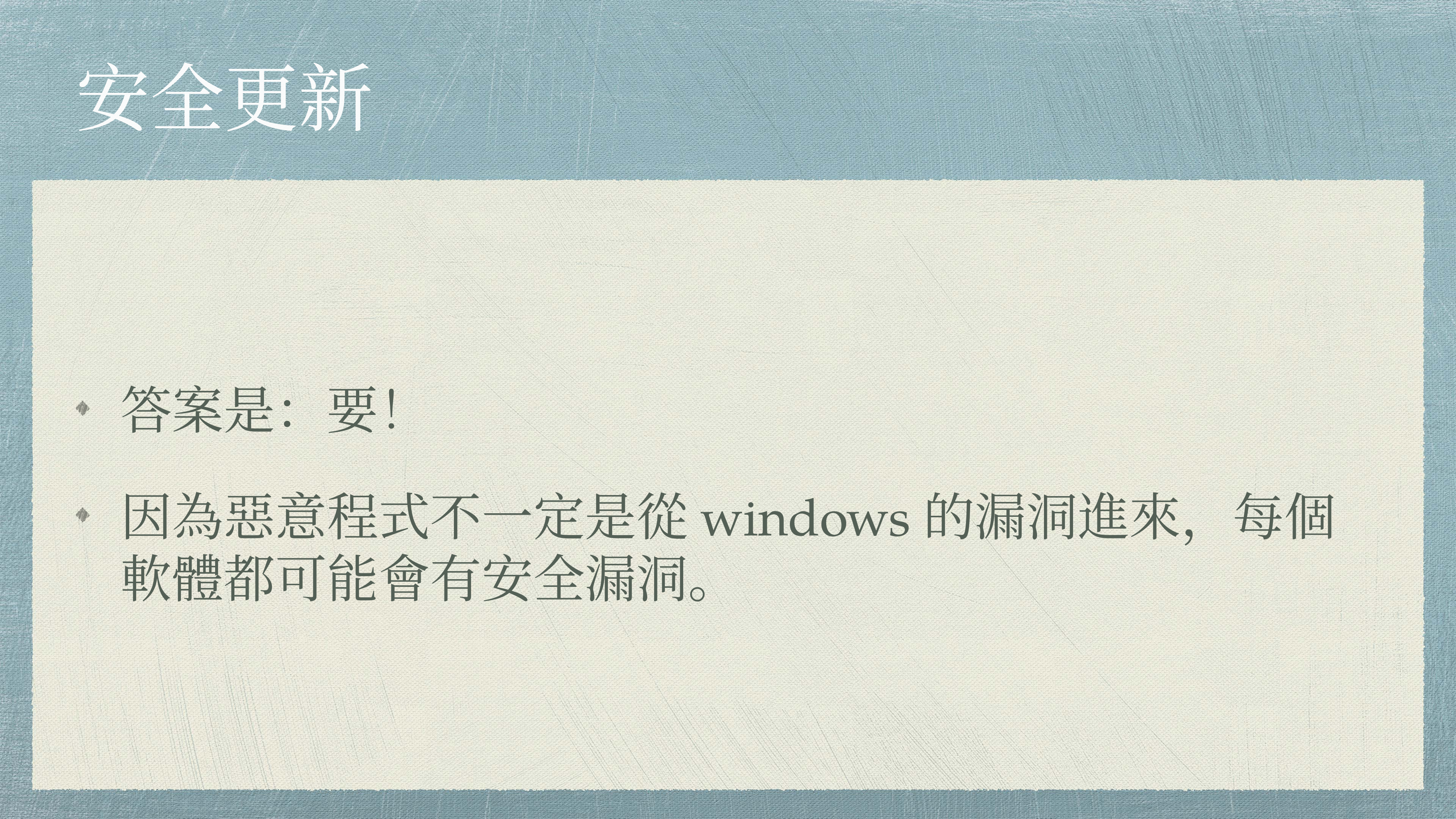

# 安全更新
答案是：要！
因為惡意程式不一定是從windows的漏洞進來，每個軟體都可能會有安全漏洞。